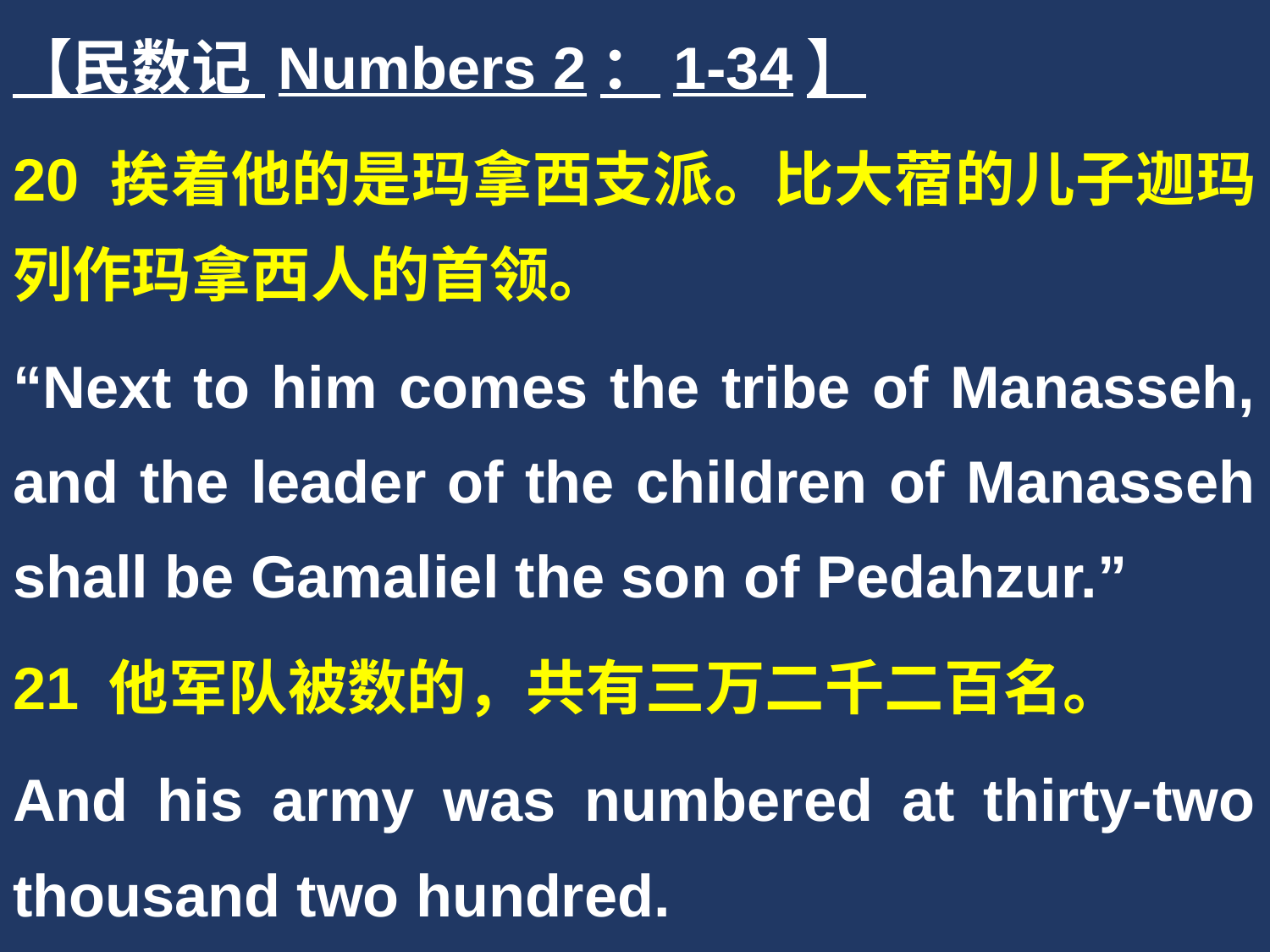

【民数记 Numbers 2：1-34】
20 挨着他的是玛拿西支派。比大蓿的儿子迦玛列作玛拿西人的首领。
“Next to him comes the tribe of Manasseh, and the leader of the children of Manasseh shall be Gamaliel the son of Pedahzur.”
21 他军队被数的，共有三万二千二百名。
And his army was numbered at thirty-two thousand two hundred.